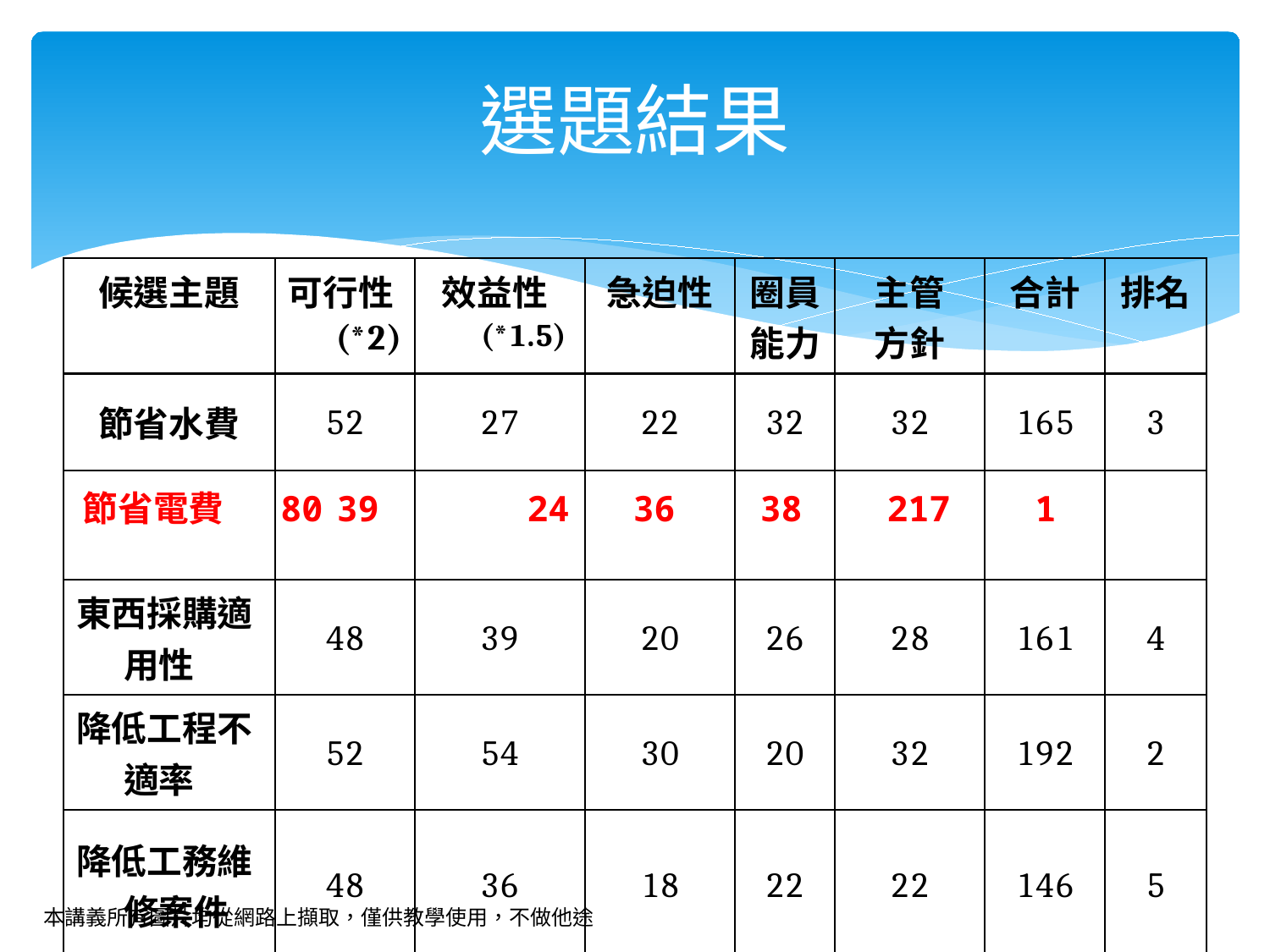

# 選題結果
| 候選主題 | 可行性(\*2) | 效益性(\*1.5) | 急迫性 | 圈員 能力 | 主管 方針 | 合計 | 排名 |
| --- | --- | --- | --- | --- | --- | --- | --- |
| 節省水費 | 52 | 27 | 22 | 32 | 32 | 165 | 3 |
|  |  |  |  |  |  |  |  |
| 東西採購適用性 | 48 | 39 | 20 | 26 | 28 | 161 | 4 |
| 降低工程不適率 | 52 | 54 | 30 | 20 | 32 | 192 | 2 |
| 降低工務維修案件 | 48 | 36 | 18 | 22 | 22 | 146 | 5 |

節省電費      80	39	   24	  36	  38	  217	   1